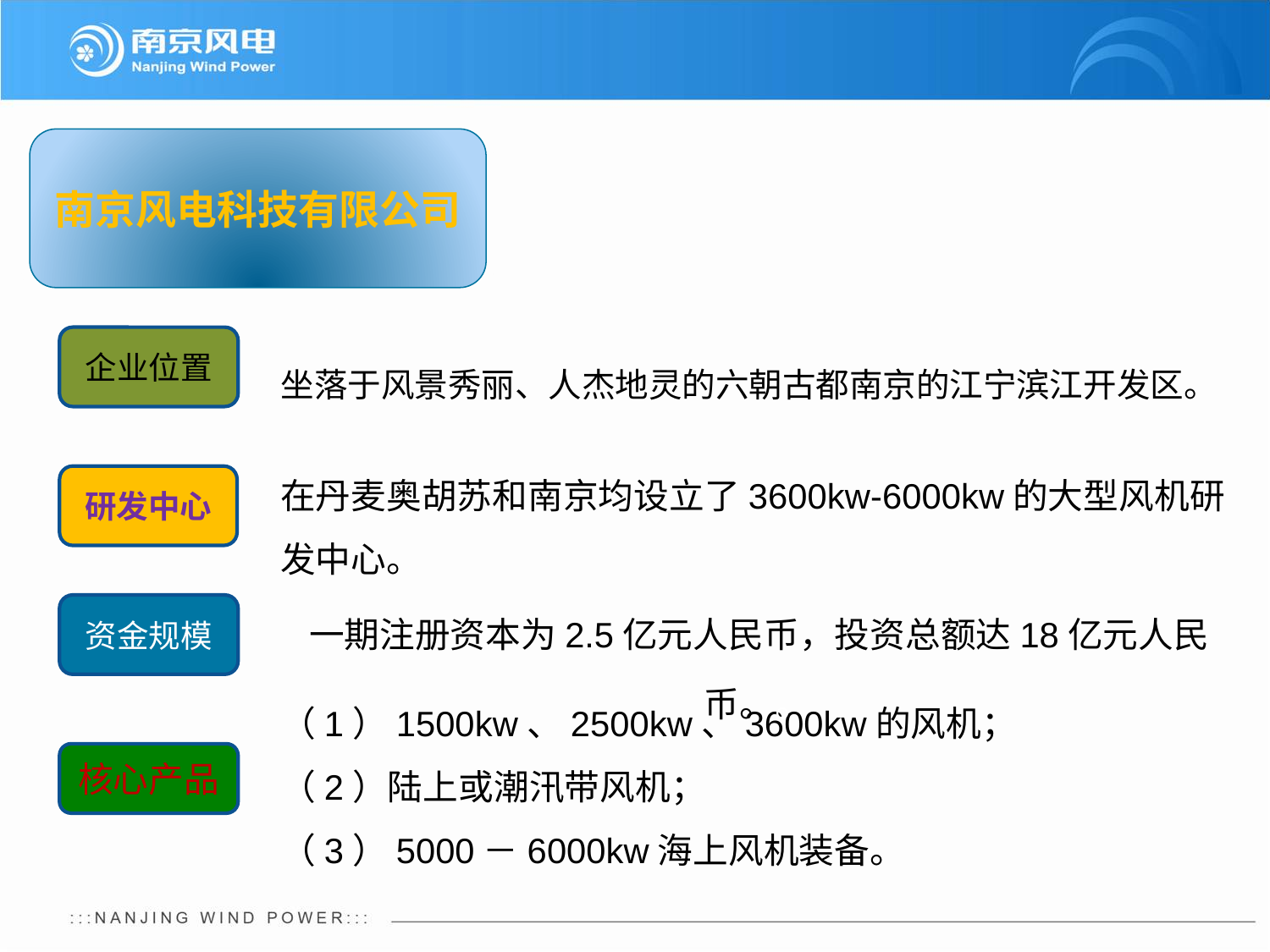

南京风电科技有限公司
企业位置
坐落于风景秀丽、人杰地灵的六朝古都南京的江宁滨江开发区。
在丹麦奥胡苏和南京均设立了3600kw-6000kw的大型风机研
发中心。
研发中心
一期注册资本为2.5亿元人民币，投资总额达18亿元人民币。。
资金规模
（1）1500kw、2500kw、3600kw的风机；
（2）陆上或潮汛带风机；
（3）5000－6000kw海上风机装备。
核心产品